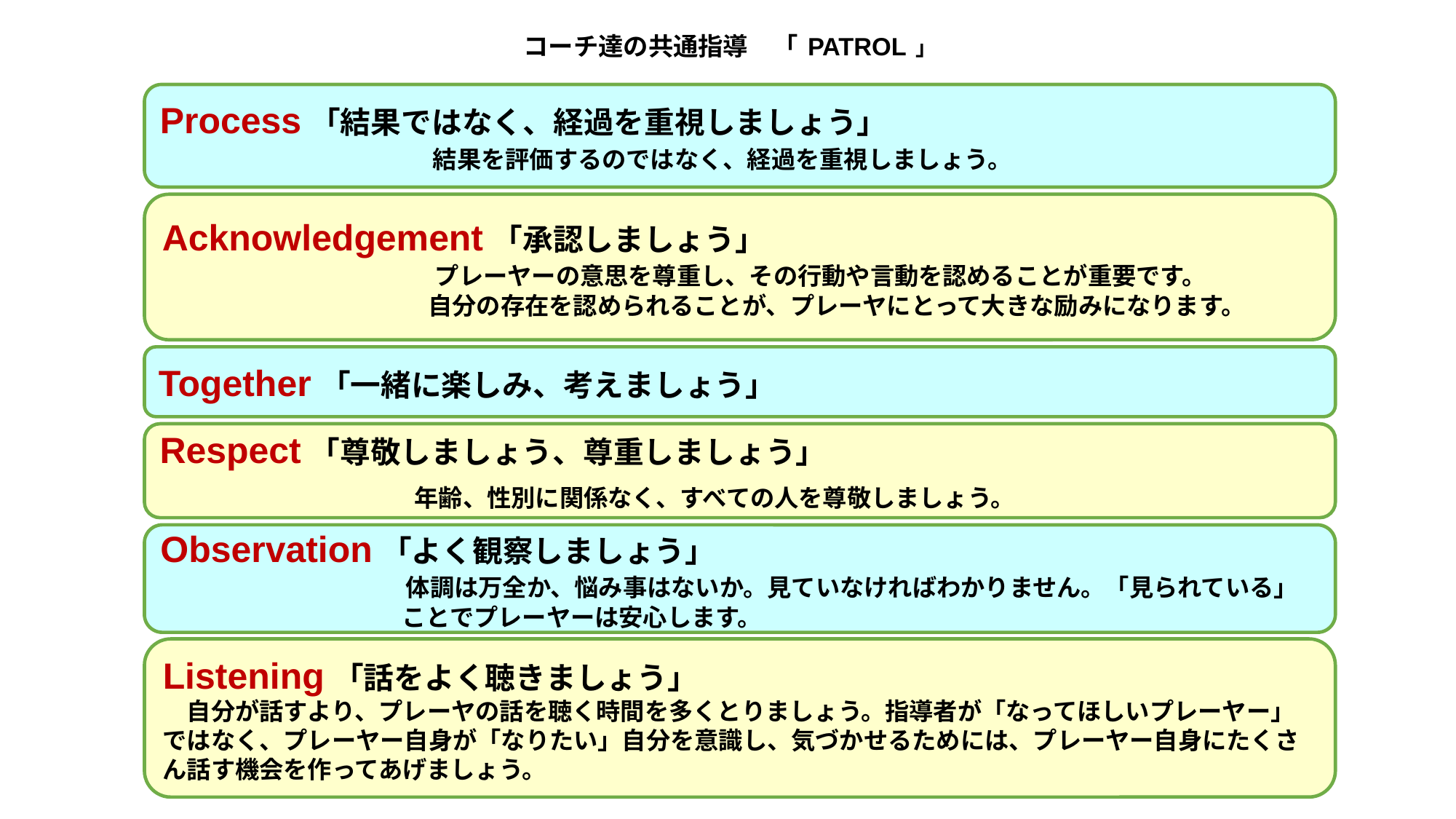

# コーチ達の共通指導　「 PATROL 」
Process「結果ではなく、経過を重視しましょう」
　　　　　　　　　　結果を評価するのではなく、経過を重視しましょう。
Acknowledgement「承認しましょう」
　　　　　　　　　　プレーヤーの意思を尊重し、その行動や言動を認めることが重要です。
　　　　　　　　　　　自分の存在を認められることが、プレーヤにとって大きな励みになります。
Together「一緒に楽しみ、考えましょう」
Respect「尊敬しましょう、尊重しましょう」
　　　　　　　年齢、性別に関係なく、すべての人を尊敬しましょう。
Observation「よく観察しましょう」
　　　　　　　　　体調は万全か、悩み事はないか。見ていなければわかりません。「見られている」
　　　　　　　　　　ことでプレーヤーは安心します。
Listening「話をよく聴きましょう」
　自分が話すより、プレーヤの話を聴く時間を多くとりましょう。指導者が「なってほしいプレーヤー」ではなく、プレーヤー自身が「なりたい」自分を意識し、気づかせるためには、プレーヤー自身にたくさん話す機会を作ってあげましょう。